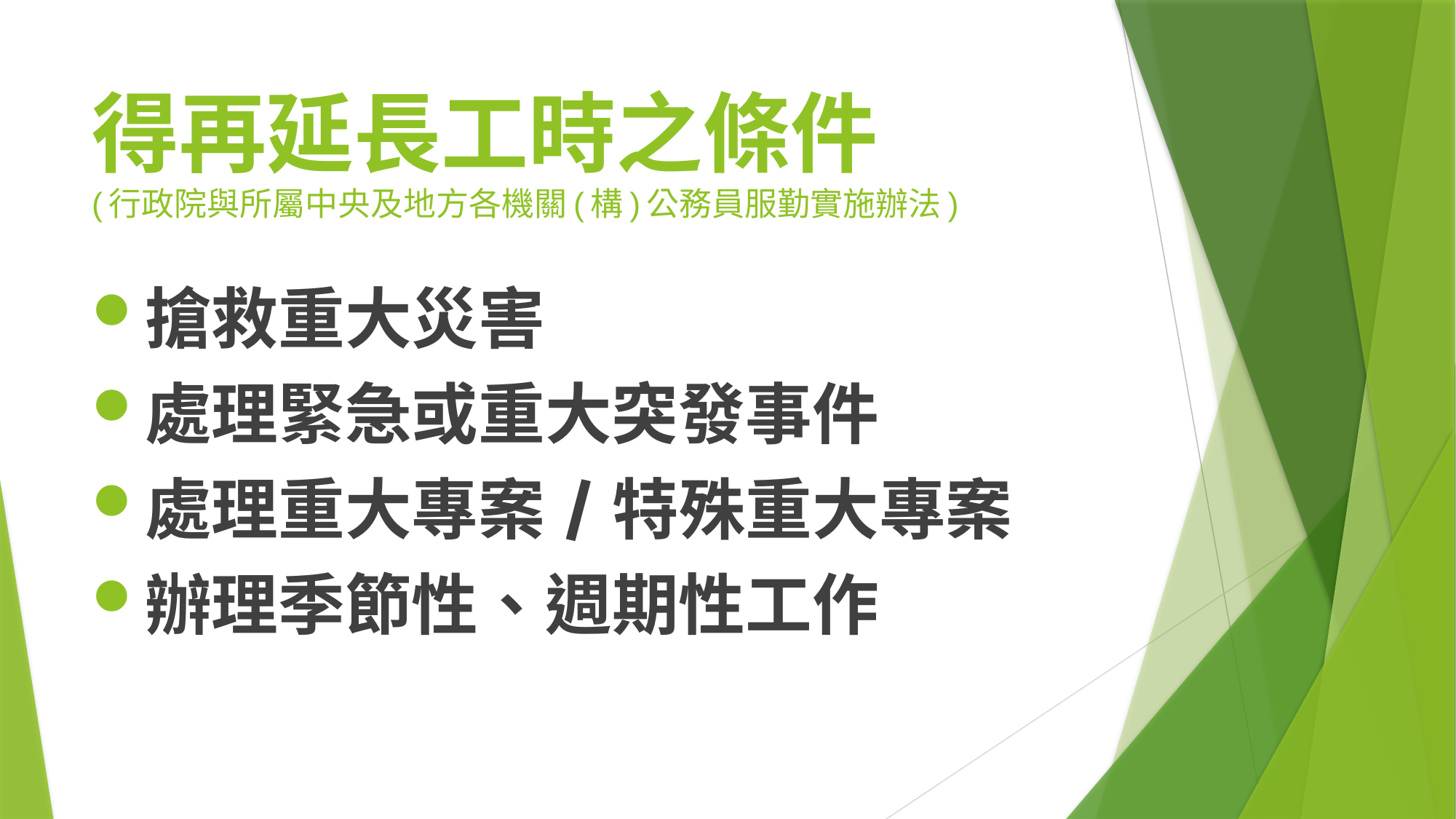

# 得再延長工時之條件 (行政院與所屬中央及地方各機關(構)公務員服勤實施辦法)
搶救重大災害
處理緊急或重大突發事件
處理重大專案/特殊重大專案
辦理季節性、週期性工作